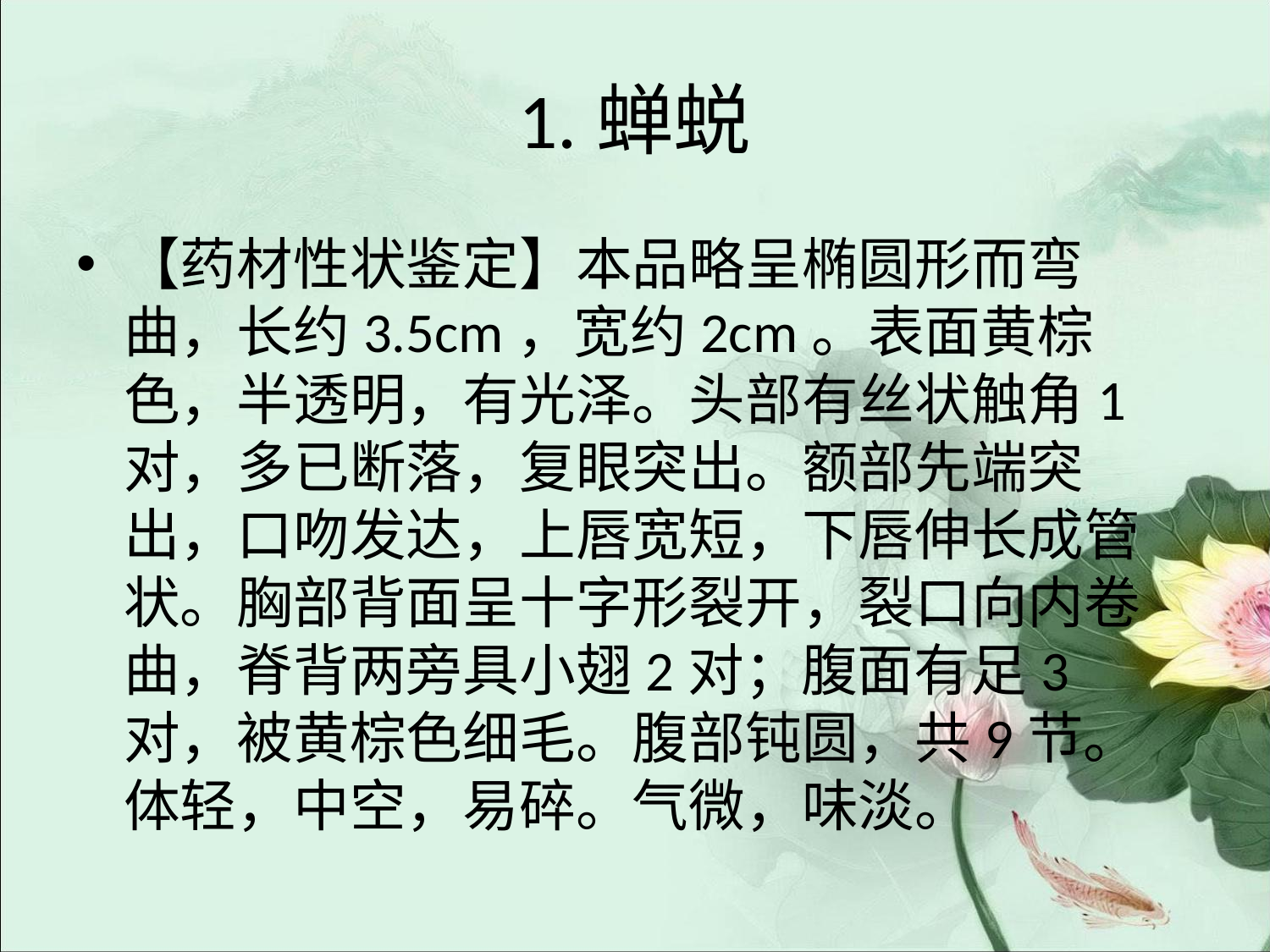

# 1.蝉蜕
【药材性状鉴定】本品略呈椭圆形而弯曲，长约3.5cm，宽约2cm。表面黄棕色，半透明，有光泽。头部有丝状触角1对，多已断落，复眼突出。额部先端突出，口吻发达，上唇宽短，下唇伸长成管状。胸部背面呈十字形裂开，裂口向内卷曲，脊背两旁具小翅2对；腹面有足3对，被黄棕色细毛。腹部钝圆，共9节。体轻，中空，易碎。气微，味淡。